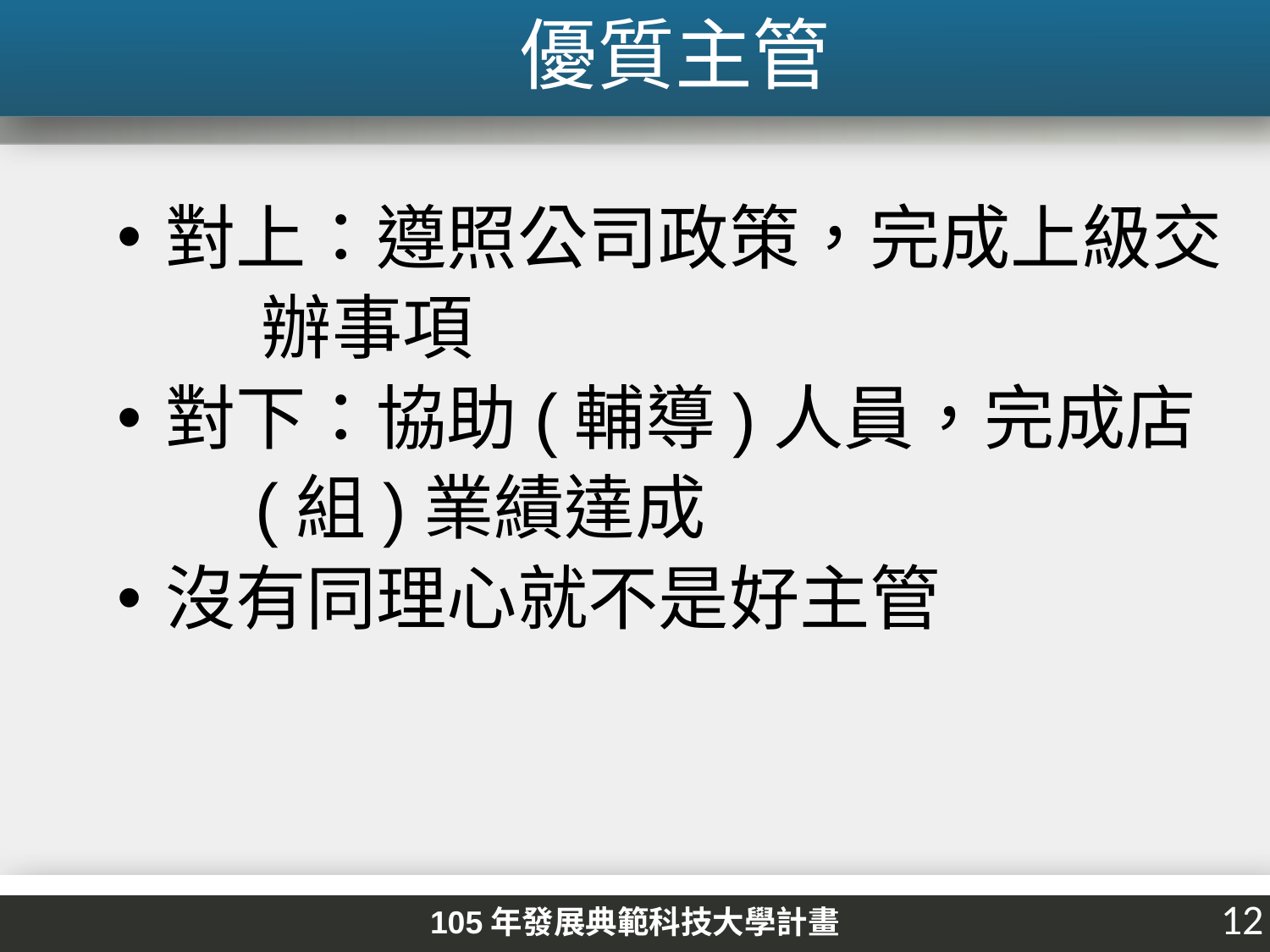

# 優質主管
對上：遵照公司政策，完成上級交
        辦事項
對下：協助(輔導)人員，完成店
       (組)業績達成
沒有同理心就不是好主管